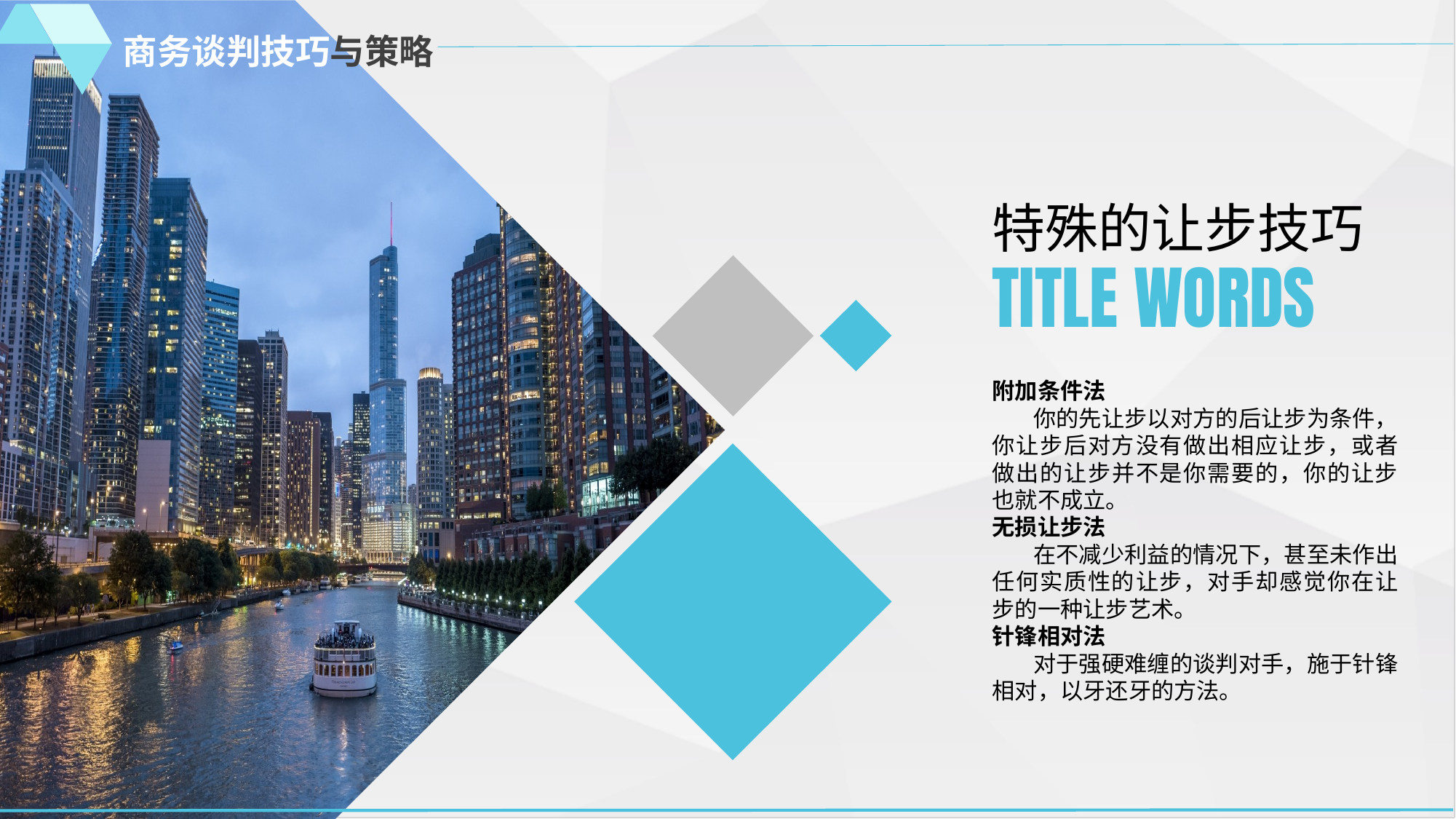

商务谈判技巧与策略

特殊的让步技巧
TITLE WORDS

附加条件法
       你的先让步以对方的后让步为条件，你让步后对方没有做出相应让步，或者做出的让步并不是你需要的，你的让步也就不成立。
无损让步法
       在不减少利益的情况下，甚至未作出任何实质性的让步，对手却感觉你在让步的一种让步艺术。
针锋相对法
       对于强硬难缠的谈判对手，施于针锋相对，以牙还牙的方法。